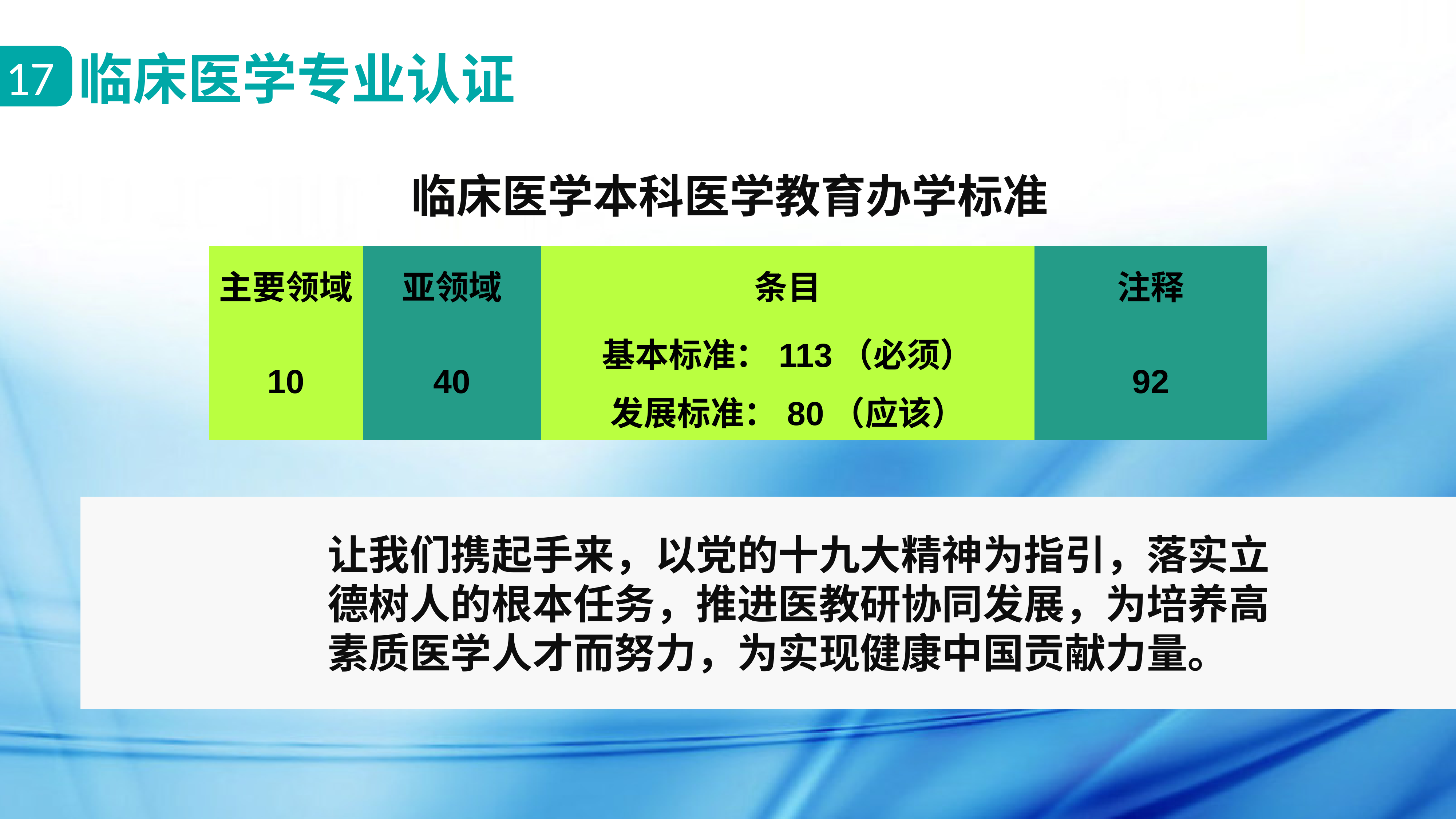

临床医学专业认证
17

临床医学本科医学教育办学标准
| 主要领域 | 亚领域 | 条目 | 注释 |
| --- | --- | --- | --- |
| 10 | 40 | 基本标准：113（必须） | 92 |
|  |  | 发展标准：80（应该） |  |
让我们携起手来，以党的十九大精神为指引，落实立德树人的根本任务，推进医教研协同发展，为培养高素质医学人才而努力，为实现健康中国贡献力量。
要求：院校协同
对接——教育管理部门；学校-医院
学习——指标体系；走出去、请进来
发现——问题
制定——工作方案